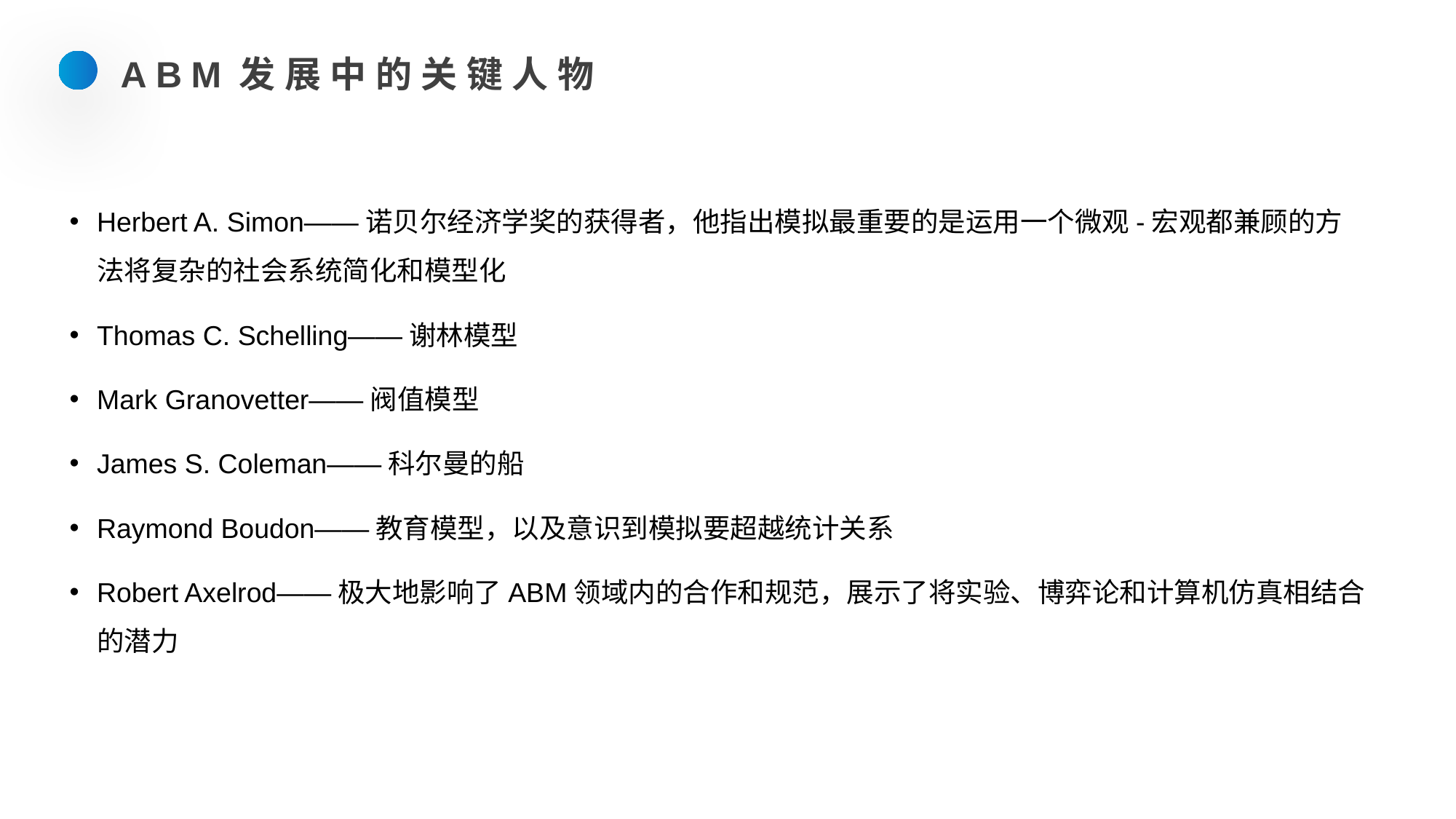

ABM发展中的关键人物

Herbert A. Simon——诺贝尔经济学奖的获得者，他指出模拟最重要的是运用一个微观-宏观都兼顾的方法将复杂的社会系统简化和模型化
Thomas C. Schelling——谢林模型
Mark Granovetter——阀值模型
James S. Coleman——科尔曼的船
Raymond Boudon——教育模型，以及意识到模拟要超越统计关系
Robert Axelrod——极大地影响了ABM领域内的合作和规范，展示了将实验、博弈论和计算机仿真相结合的潜力